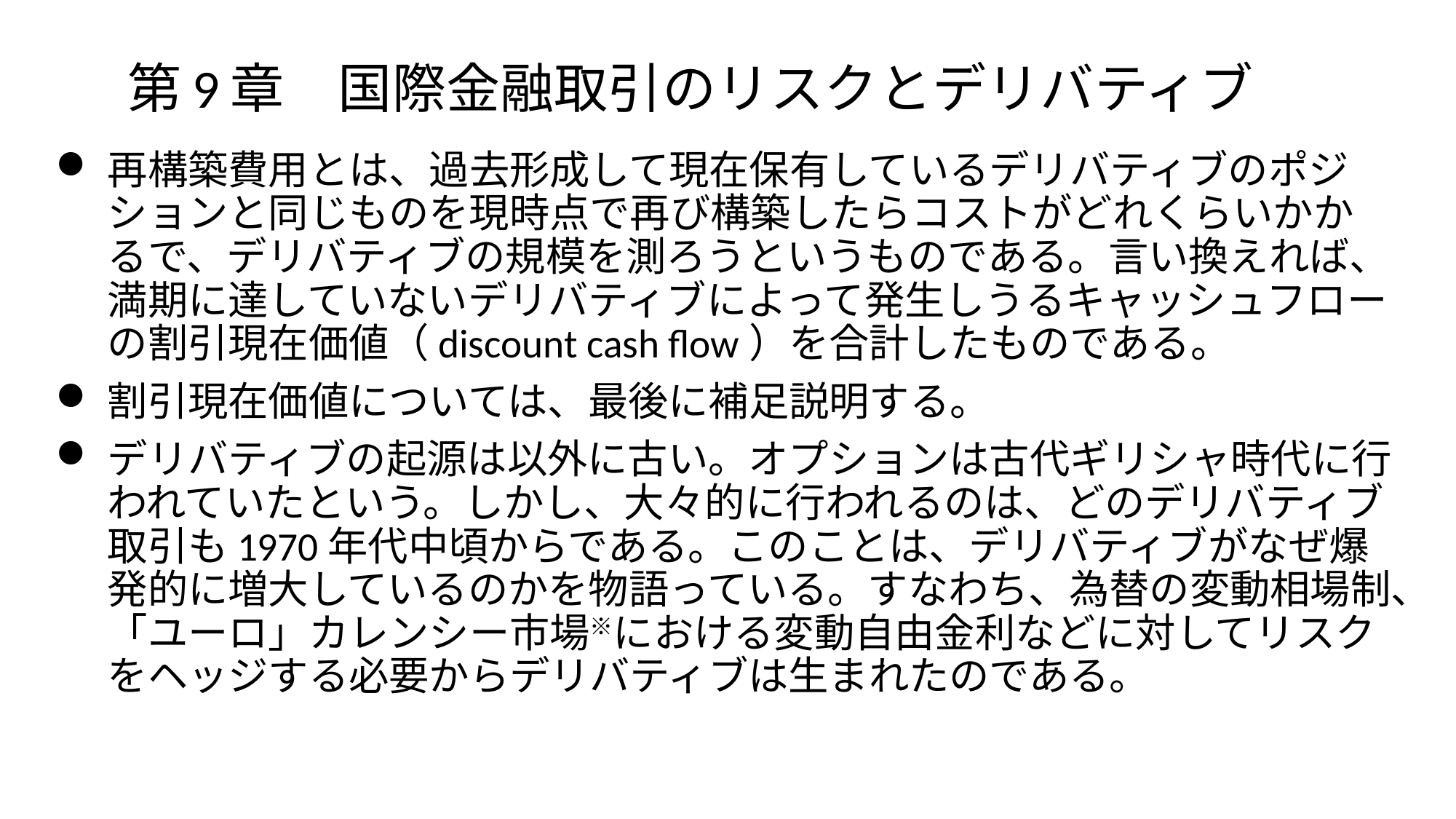

# 第9章　国際金融取引のリスクとデリバティブ
再構築費用とは、過去形成して現在保有しているデリバティブのポジションと同じものを現時点で再び構築したらコストがどれくらいかかるで、デリバティブの規模を測ろうというものである。言い換えれば、満期に達していないデリバティブによって発生しうるキャッシュフローの割引現在価値（discount cash flow）を合計したものである。
割引現在価値については、最後に補足説明する。
デリバティブの起源は以外に古い。オプションは古代ギリシャ時代に行われていたという。しかし、大々的に行われるのは、どのデリバティブ取引も1970年代中頃からである。このことは、デリバティブがなぜ爆発的に増大しているのかを物語っている。すなわち、為替の変動相場制、「ユーロ」カレンシー市場※における変動自由金利などに対してリスクをヘッジする必要からデリバティブは生まれたのである。